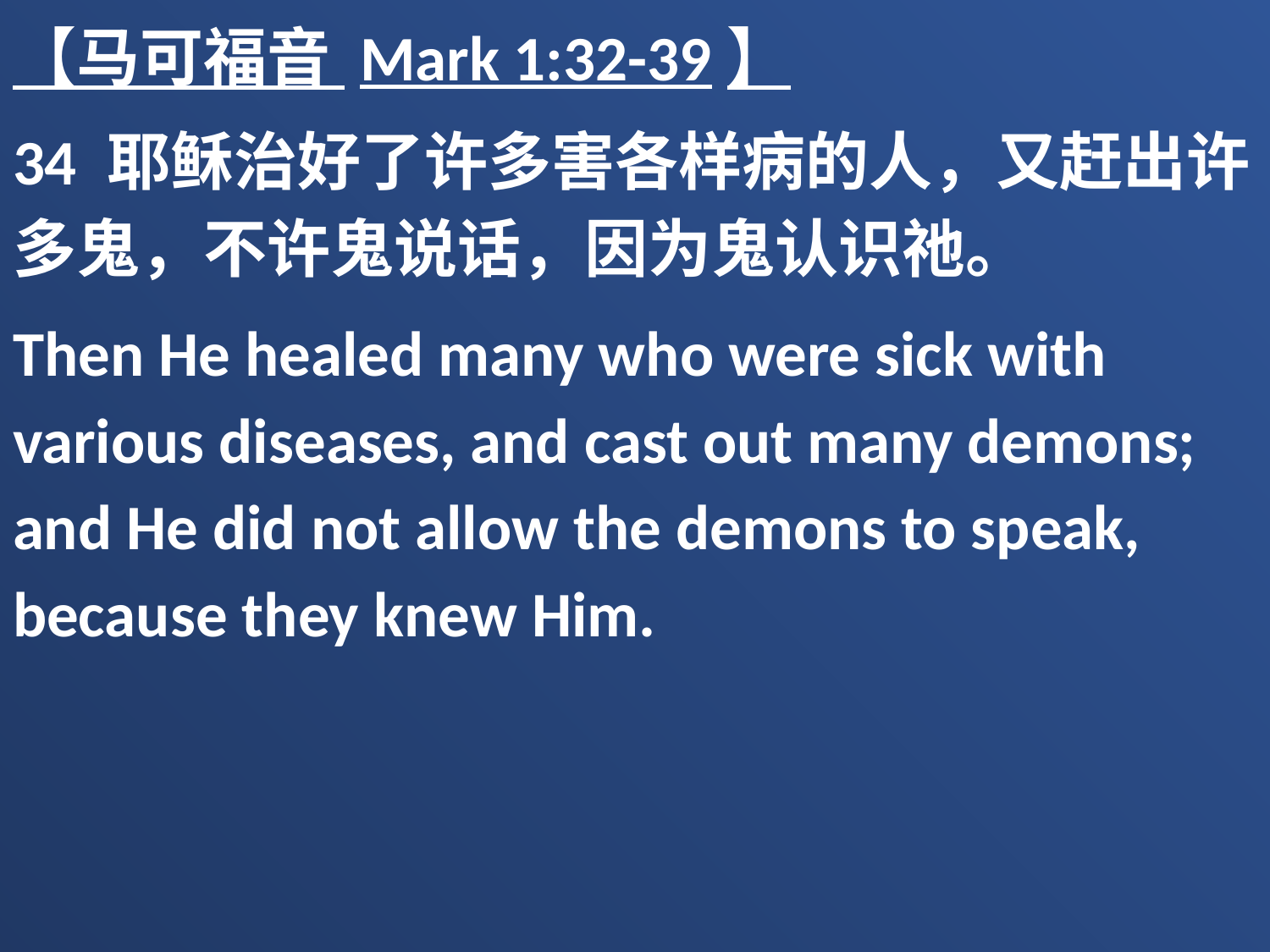

【马可福音 Mark 1:32-39】
34 耶稣治好了许多害各样病的人，又赶出许多鬼，不许鬼说话，因为鬼认识祂。
Then He healed many who were sick with various diseases, and cast out many demons; and He did not allow the demons to speak, because they knew Him.